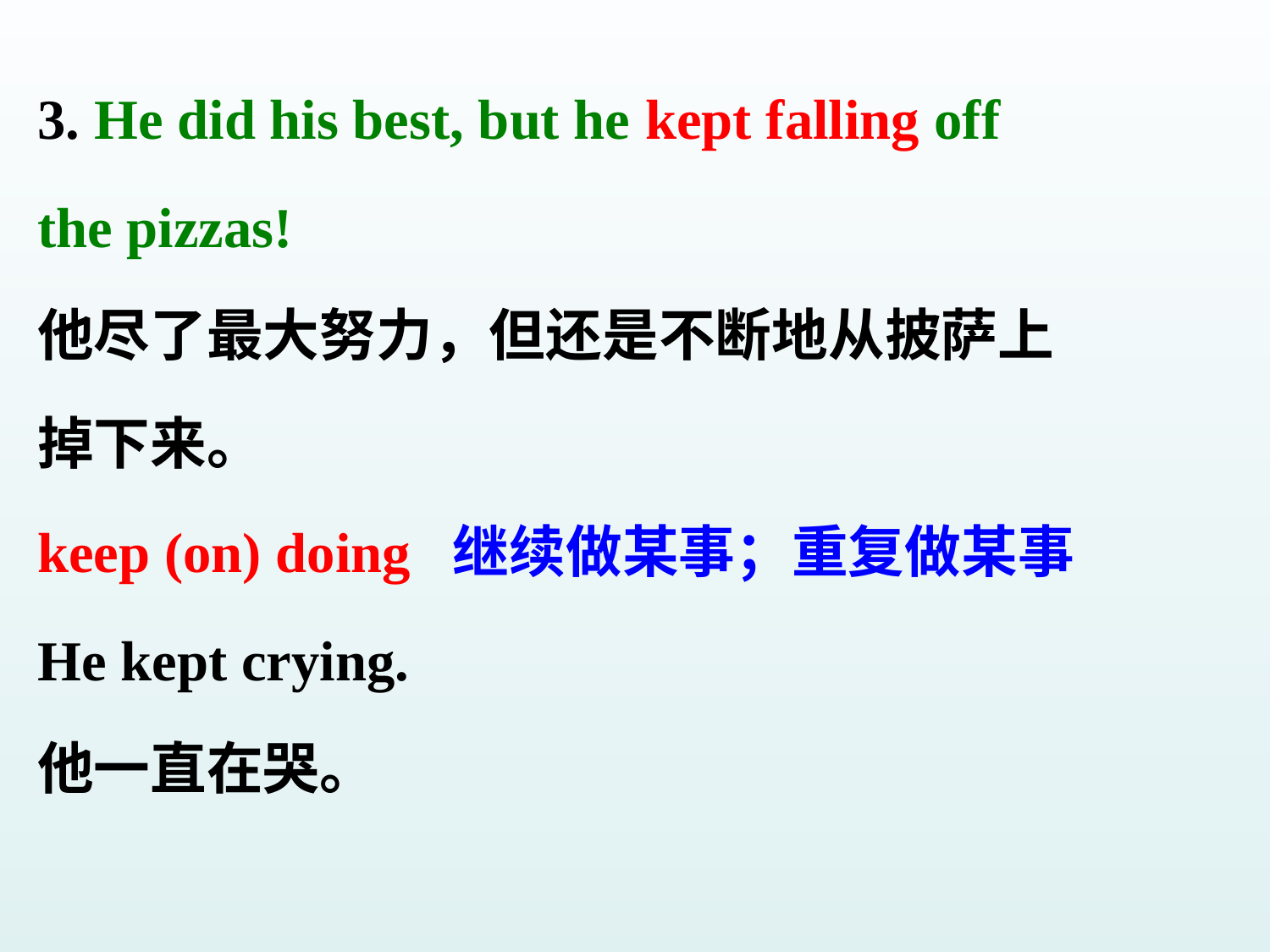

3. He did his best, but he kept falling off
the pizzas!
他尽了最大努力，但还是不断地从披萨上
掉下来。
keep (on) doing  继续做某事；重复做某事
He kept crying.
他一直在哭。